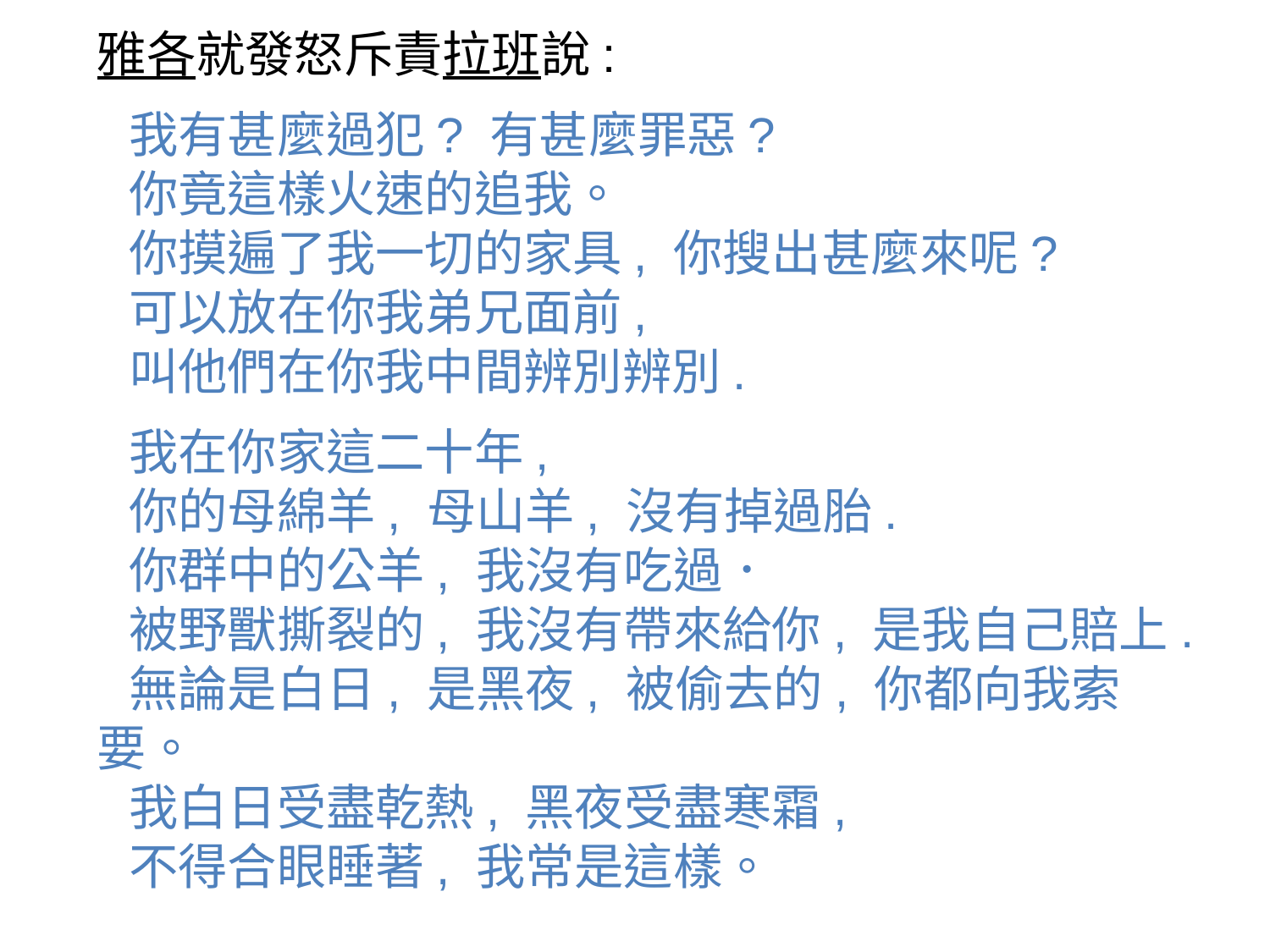

雅各就發怒斥責拉班說:

我有甚麼過犯? 有甚麼罪惡?
你竟這樣火速的追我。
你摸遍了我一切的家具, 你搜出甚麼來呢?
可以放在你我弟兄面前,
叫他們在你我中間辨別辨別.

我在你家這二十年,
你的母綿羊, 母山羊, 沒有掉過胎.
你群中的公羊, 我沒有吃過．
被野獸撕裂的, 我沒有帶來給你, 是我自己賠上.
無論是白日, 是黑夜, 被偷去的, 你都向我索要。
我白日受盡乾熱, 黑夜受盡寒霜,
不得合眼睡著, 我常是這樣。